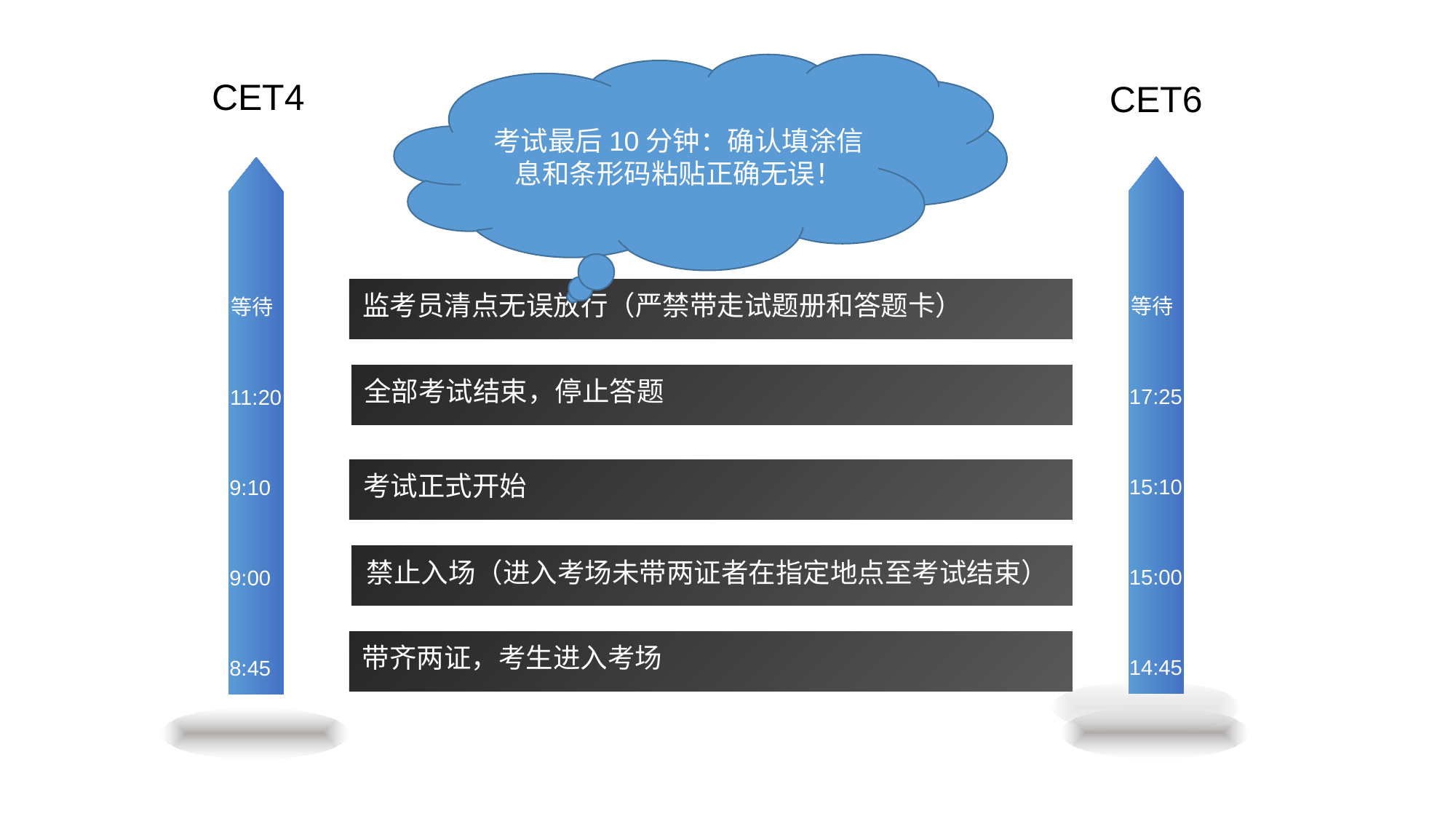

考试最后10分钟：确认填涂信息和条形码粘贴正确无误！
CET4
CET6

监考员清点无误放行（严禁带走试题册和答题卡）
等待
等待

全部考试结束，停止答题
17:25
11:20

考试正式开始
15:10
9:10

禁止入场（进入考场未带两证者在指定地点至考试结束）
15:00
9:00

带齐两证，考生进入考场
14:45
8:45